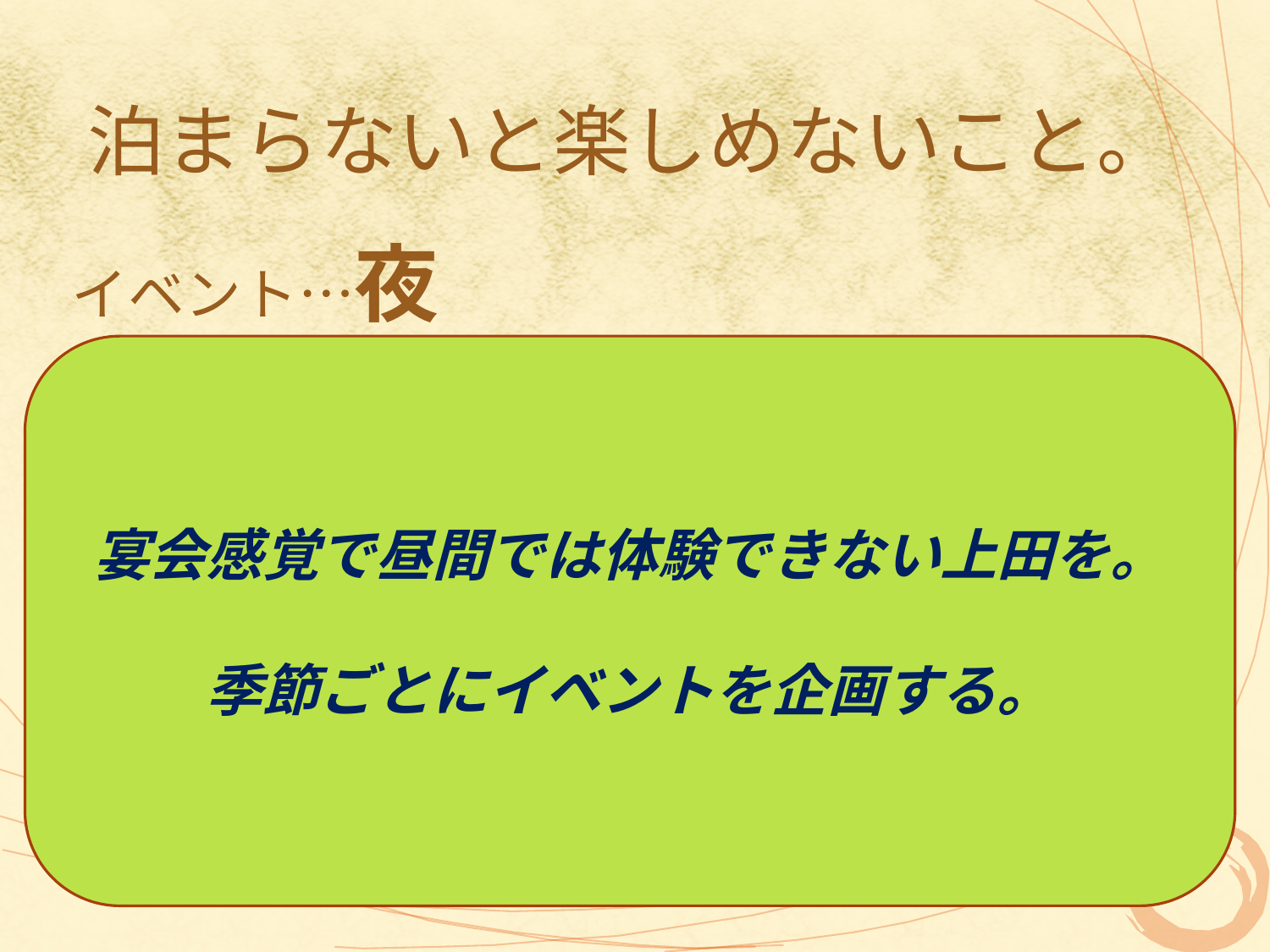

# 泊まらないと楽しめないこと。
イベント…夜
宴会感覚で昼間では体験できない上田を。

季節ごとにイベントを企画する。